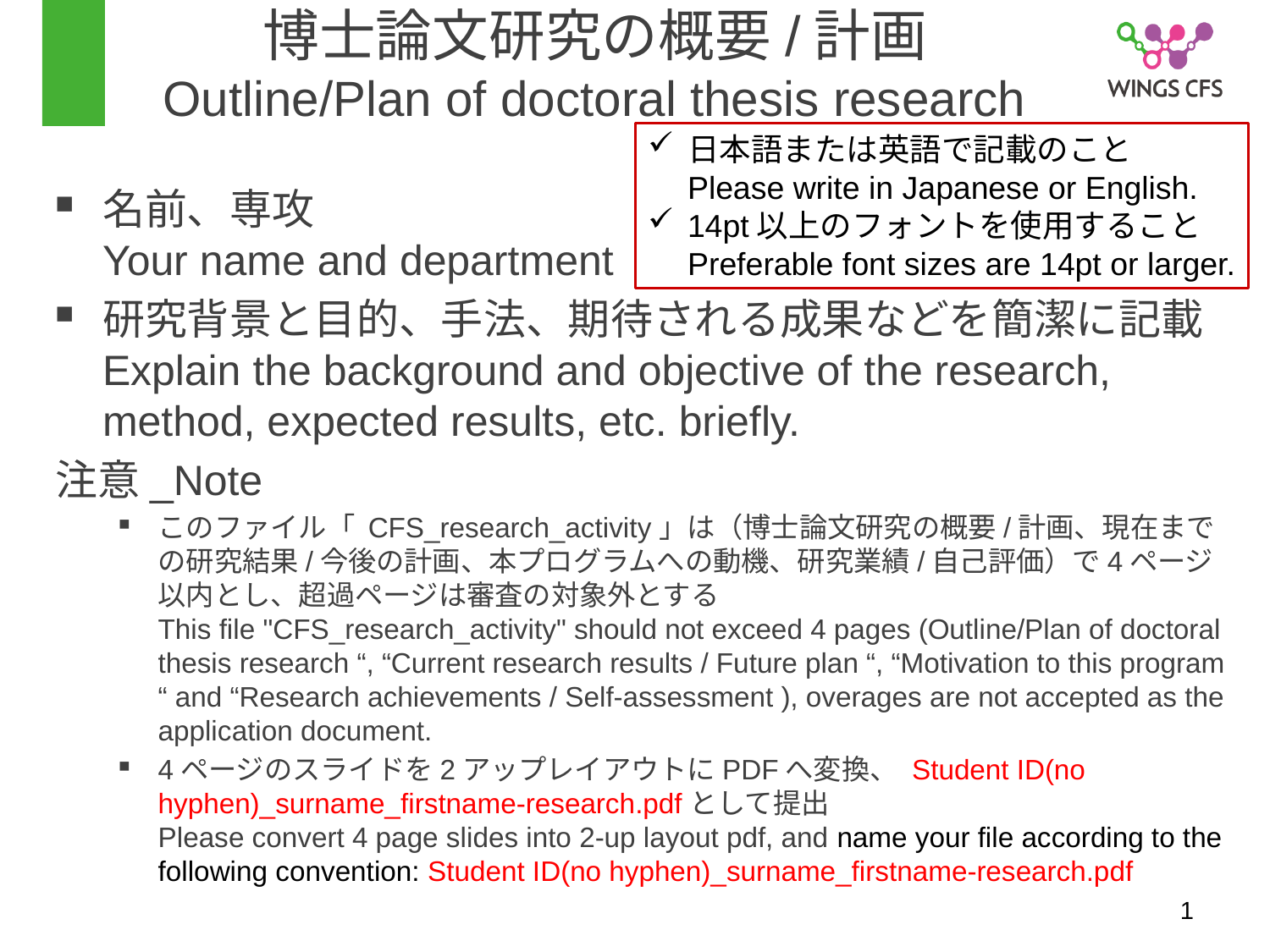

# 博士論文研究の概要/計画 Outline/Plan of doctoral thesis research
日本語または英語で記載のこと
Please write in Japanese or English.
14pt以上のフォントを使用すること
Preferable font sizes are 14pt or larger.
名前、専攻
Your name and department
研究背景と目的、手法、期待される成果などを簡潔に記載
Explain the background and objective of the research, method, expected results, etc. briefly.
注意_Note
このファイル「 CFS_research_activity」は（博士論文研究の概要/計画、現在までの研究結果/今後の計画、本プログラムへの動機、研究業績/自己評価）で4ページ以内とし、超過ページは審査の対象外とする
This file "CFS_research_activity" should not exceed 4 pages (Outline/Plan of doctoral thesis research “, “Current research results / Future plan “, “Motivation to this program “ and “Research achievements / Self-assessment ), overages are not accepted as the application document.
4ページのスライドを2アップレイアウトにPDFへ変換、 Student ID(no hyphen)_surname_firstname-research.pdfとして提出
Please convert 4 page slides into 2-up layout pdf, and name your file according to the following convention: Student ID(no hyphen)_surname_firstname-research.pdf

1